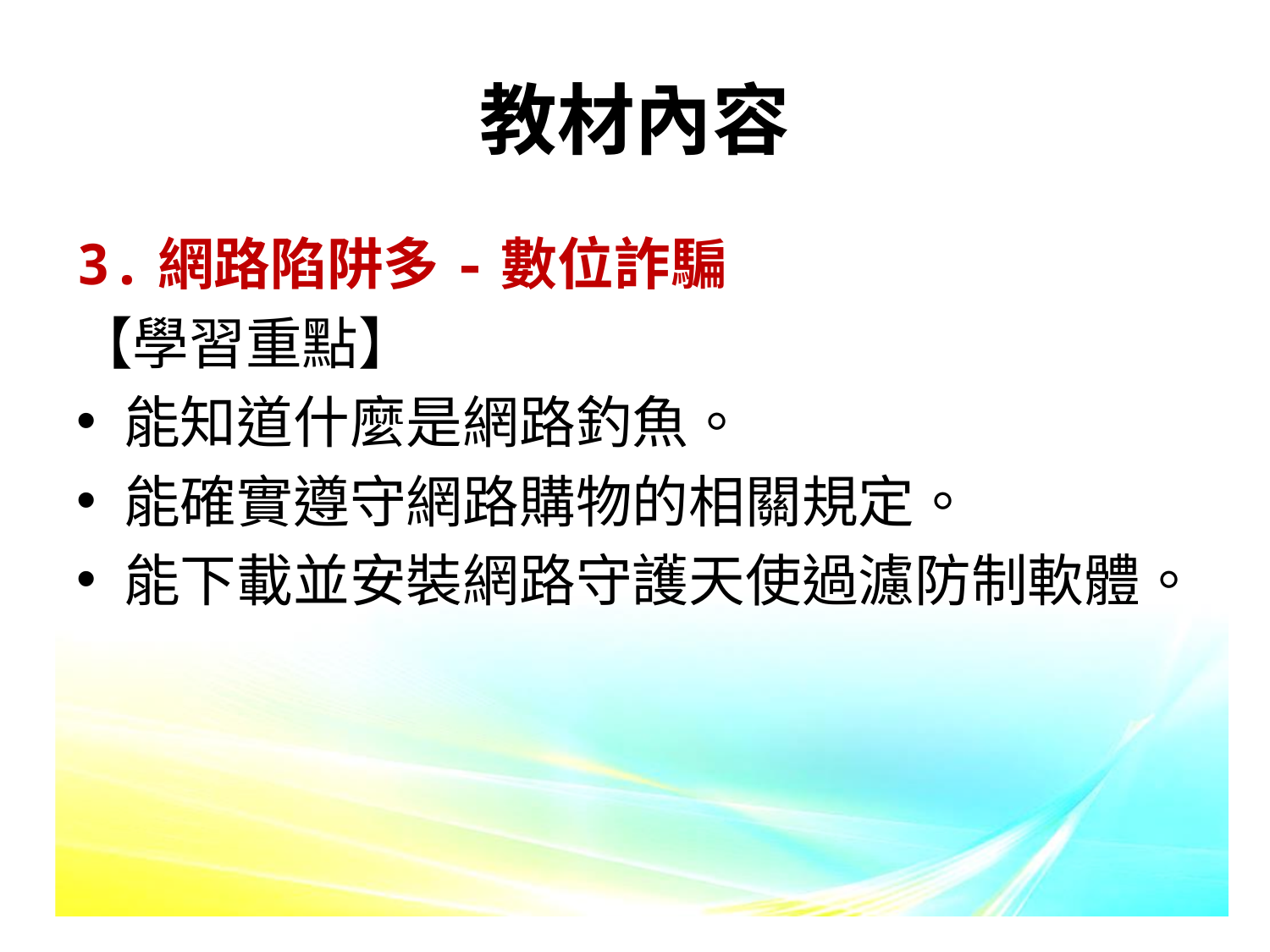

# 教材內容
3.網路陷阱多-數位詐騙
【學習重點】
能知道什麼是網路釣魚。
能確實遵守網路購物的相關規定。
能下載並安裝網路守護天使過濾防制軟體。